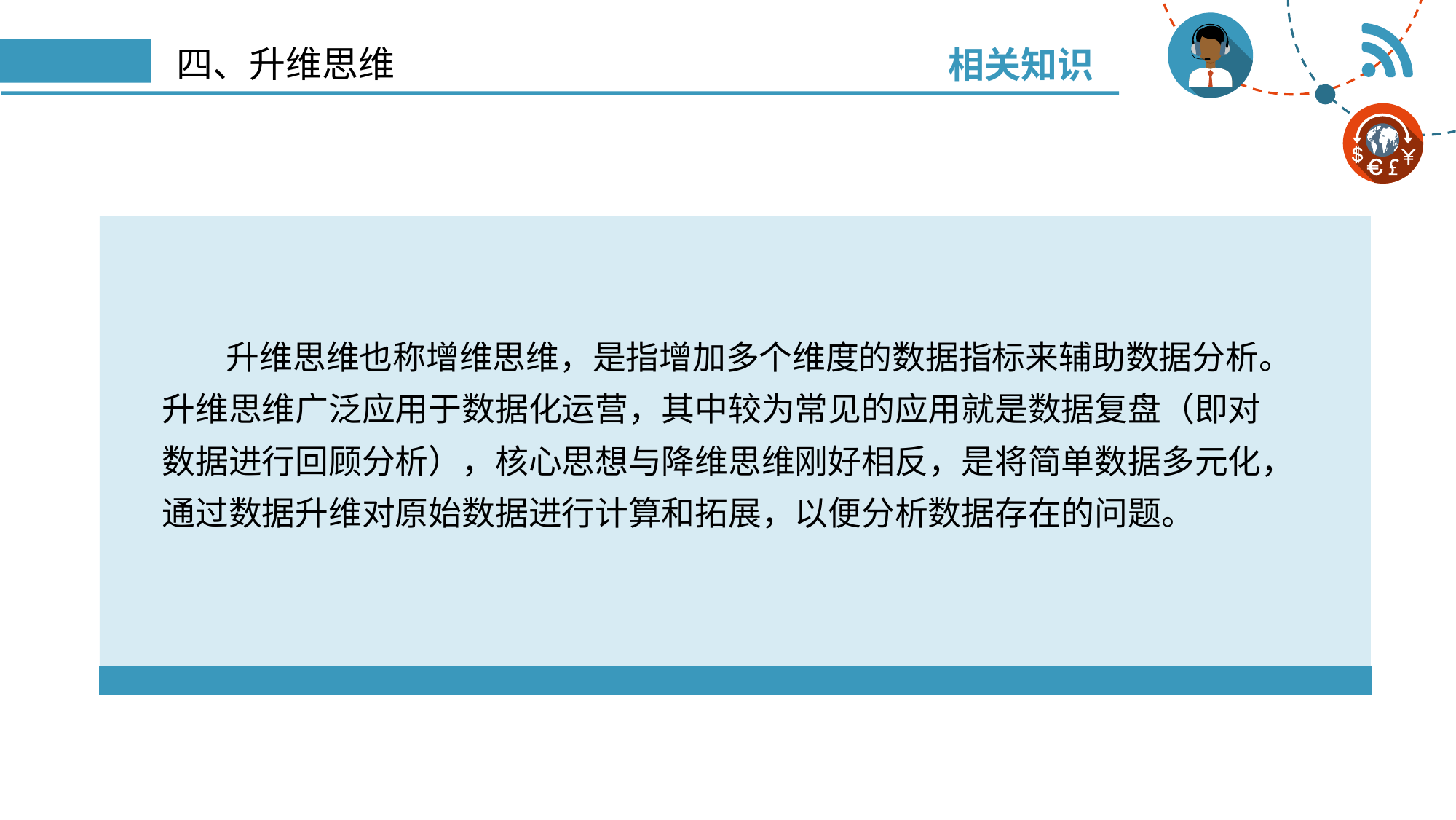

相关知识
# 四、升维思维

升维思维也称增维思维，是指增加多个维度的数据指标来辅助数据分析。升维思维广泛应用于数据化运营，其中较为常见的应用就是数据复盘（即对数据进行回顾分析），核心思想与降维思维刚好相反，是将简单数据多元化，通过数据升维对原始数据进行计算和拓展，以便分析数据存在的问题。